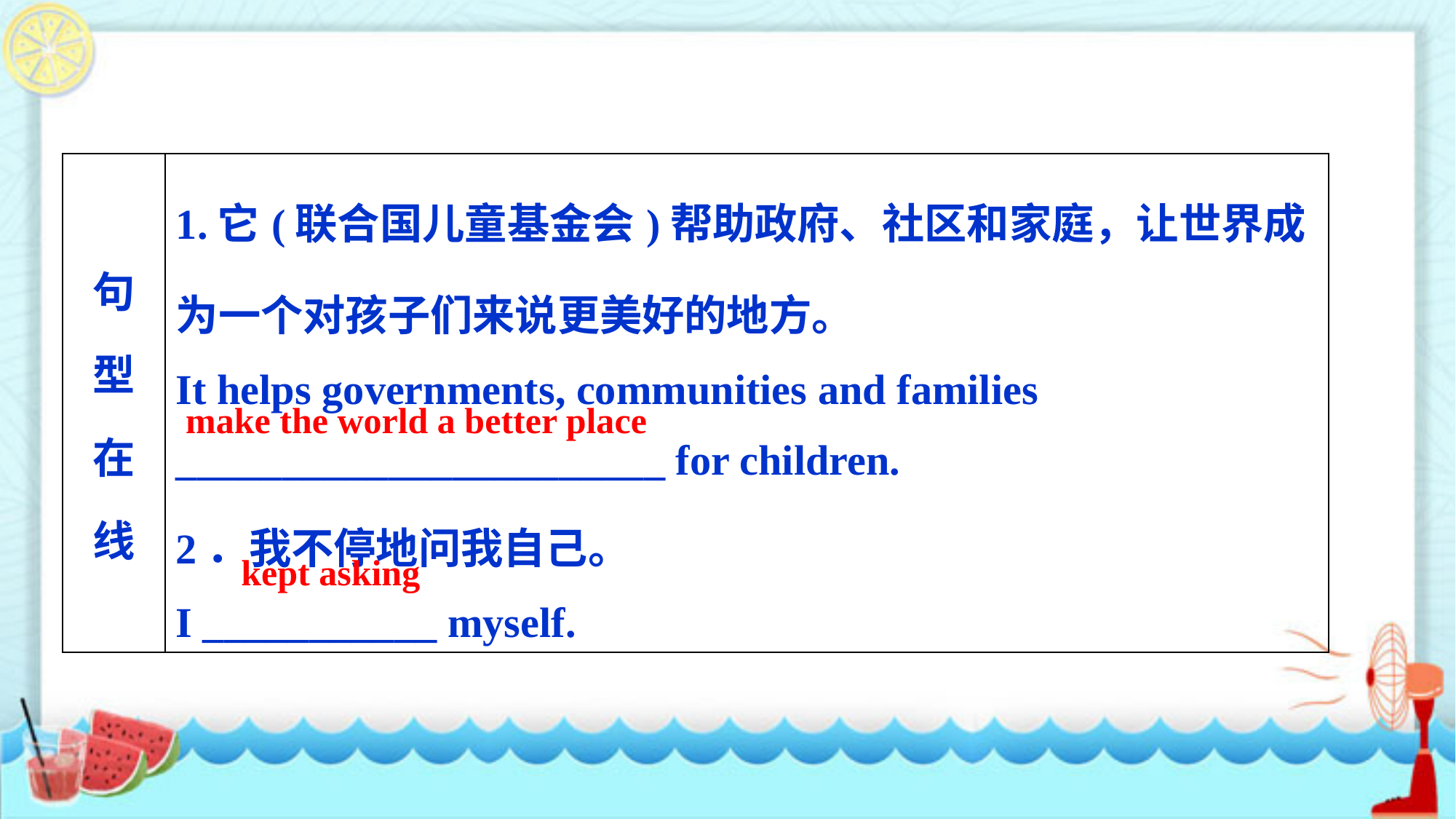

| 句 型 在 线 | 1.它(联合国儿童基金会)帮助政府、社区和家庭，让世界成为一个对孩子们来说更美好的地方。 It helps governments, communities and families \_\_\_\_\_\_\_\_\_\_\_\_\_\_\_\_\_\_\_\_\_\_\_ for children. 2．我不停地问我自己。 I \_\_\_\_\_\_\_\_\_\_\_ myself. |
| --- | --- |
make the world a better place
kept asking